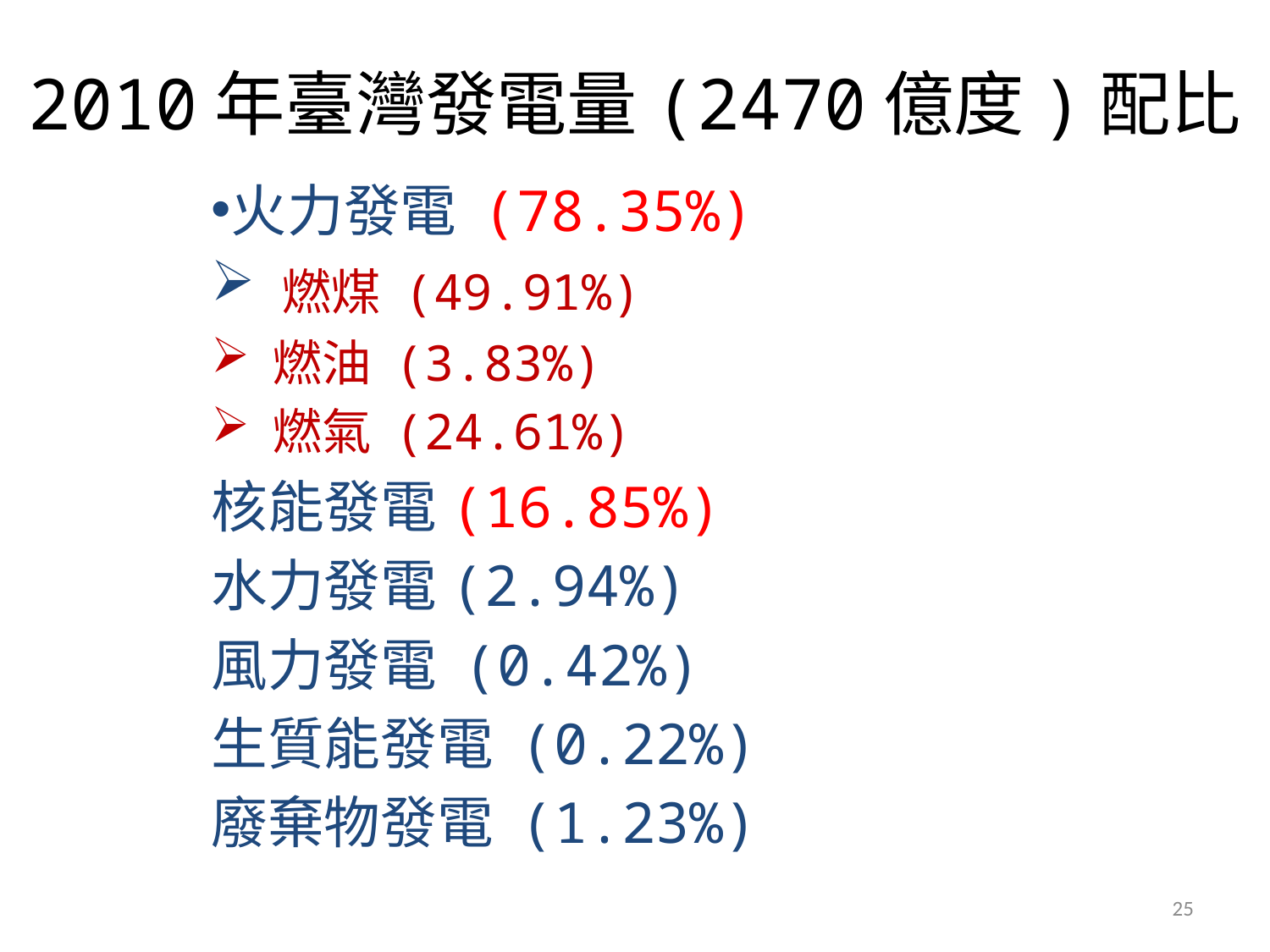

# 2010年臺灣發電量(2470億度)配比
火力發電 (78.35%)
 燃煤 (49.91%)
 燃油 (3.83%)
 燃氣 (24.61%)
核能發電(16.85%)
水力發電(2.94%)
風力發電 (0.42%)
生質能發電 (0.22%)
廢棄物發電 (1.23%)
25